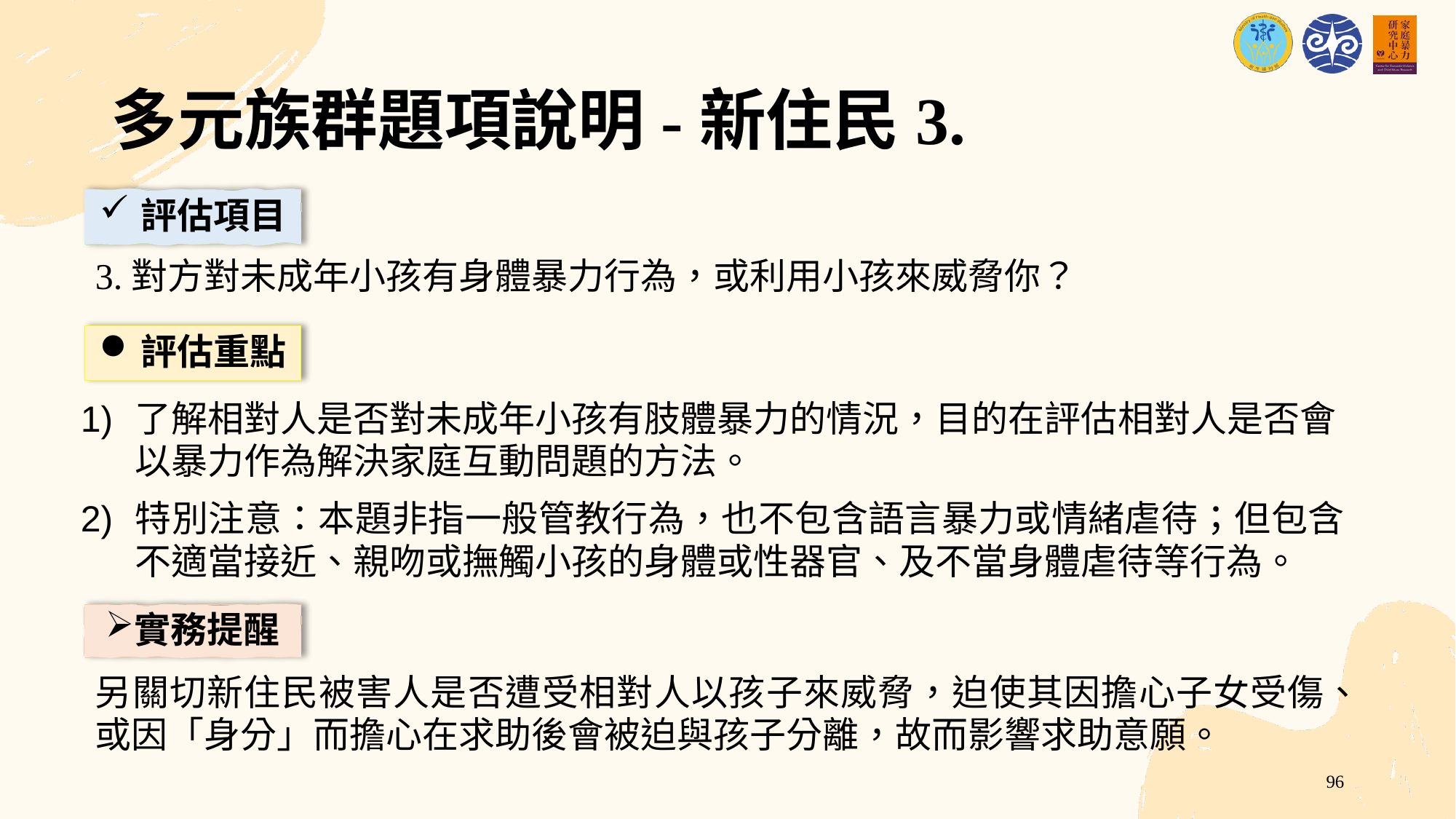

# 多元族群題項說明-新住民3.
評估項目
3.對方對未成年小孩有身體暴力行為，或利用小孩來威脅你？
評估重點
了解相對人是否對未成年小孩有肢體暴力的情況，目的在評估相對人是否會以暴力作為解決家庭互動問題的方法。
特別注意：本題非指一般管教行為，也不包含語言暴力或情緒虐待；但包含不適當接近、親吻或撫觸小孩的身體或性器官、及不當身體虐待等行為。
實務提醒
另關切新住民被害人是否遭受相對人以孩子來威脅，迫使其因擔心子女受傷、或因「身分」而擔心在求助後會被迫與孩子分離，故而影響求助意願。
96